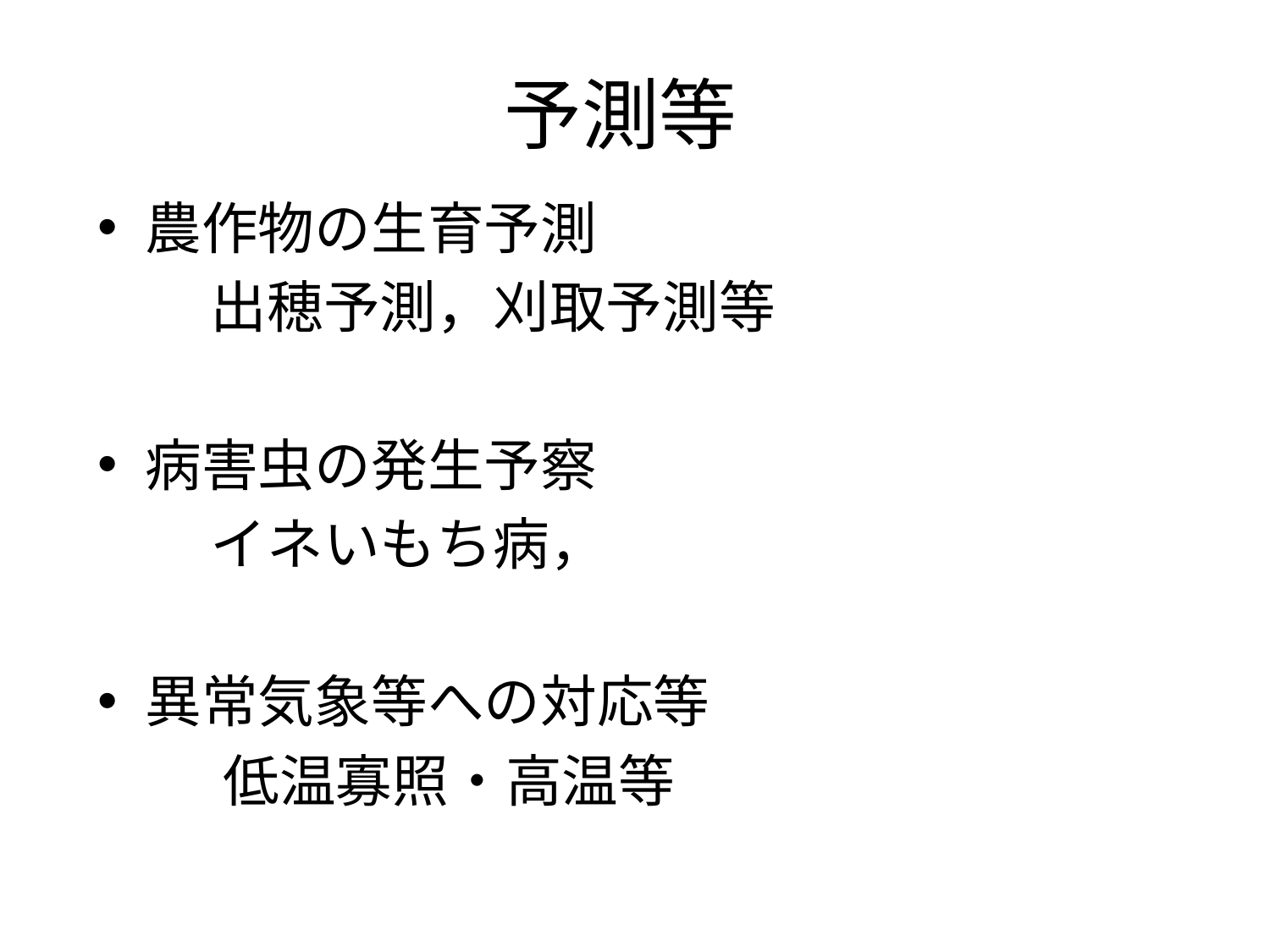

# 予測等
農作物の生育予測
　　出穂予測，刈取予測等

病害虫の発生予察
　　イネいもち病，

異常気象等への対応等
　 　低温寡照・高温等